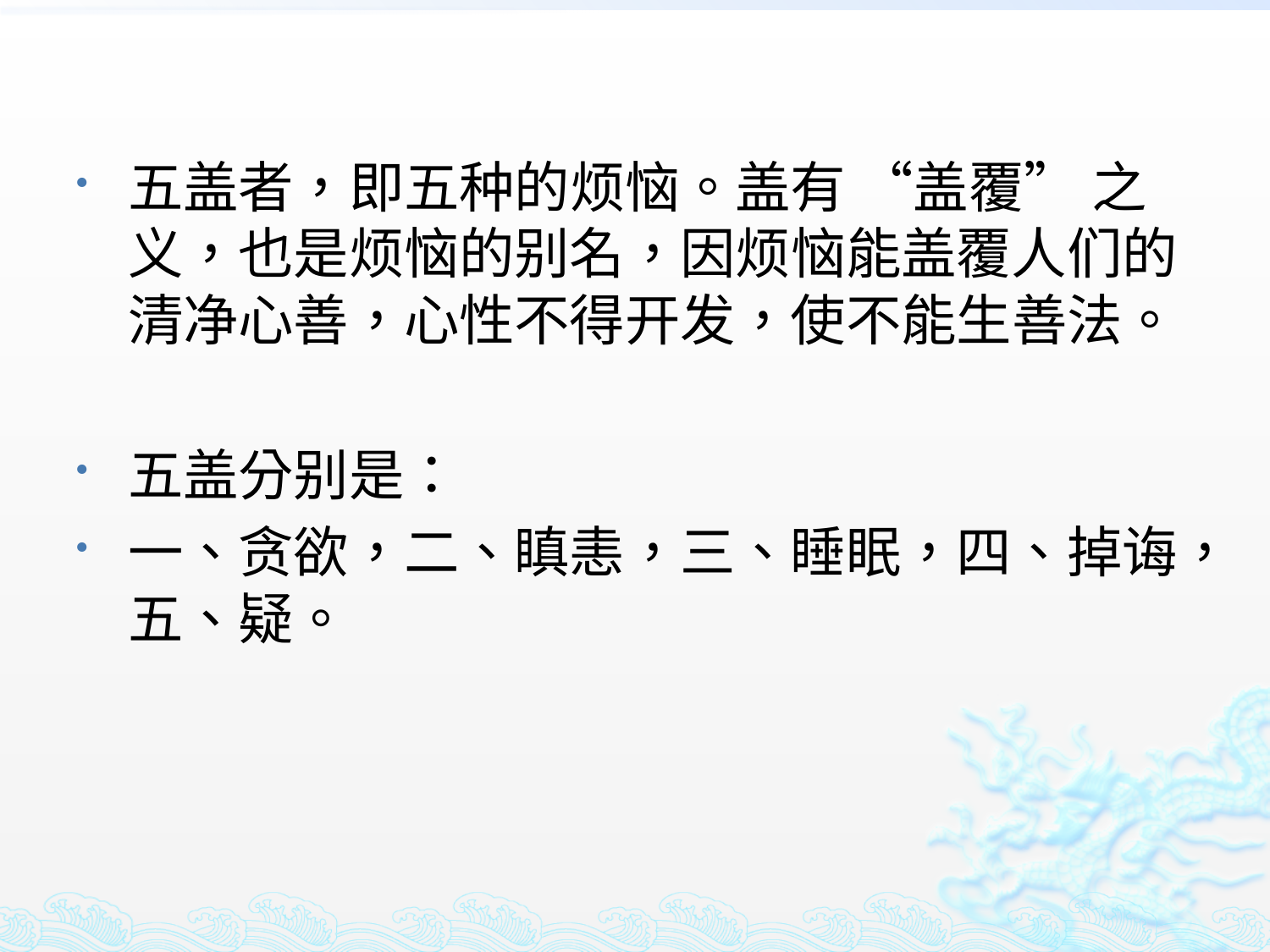

五盖者，即五种的烦恼。盖有 “盖覆” 之义，也是烦恼的别名，因烦恼能盖覆人们的清净心善，心性不得开发，使不能生善法。

五盖分别是：
一、贪欲，二、瞋恚，三、睡眠，四、掉诲，五、疑。